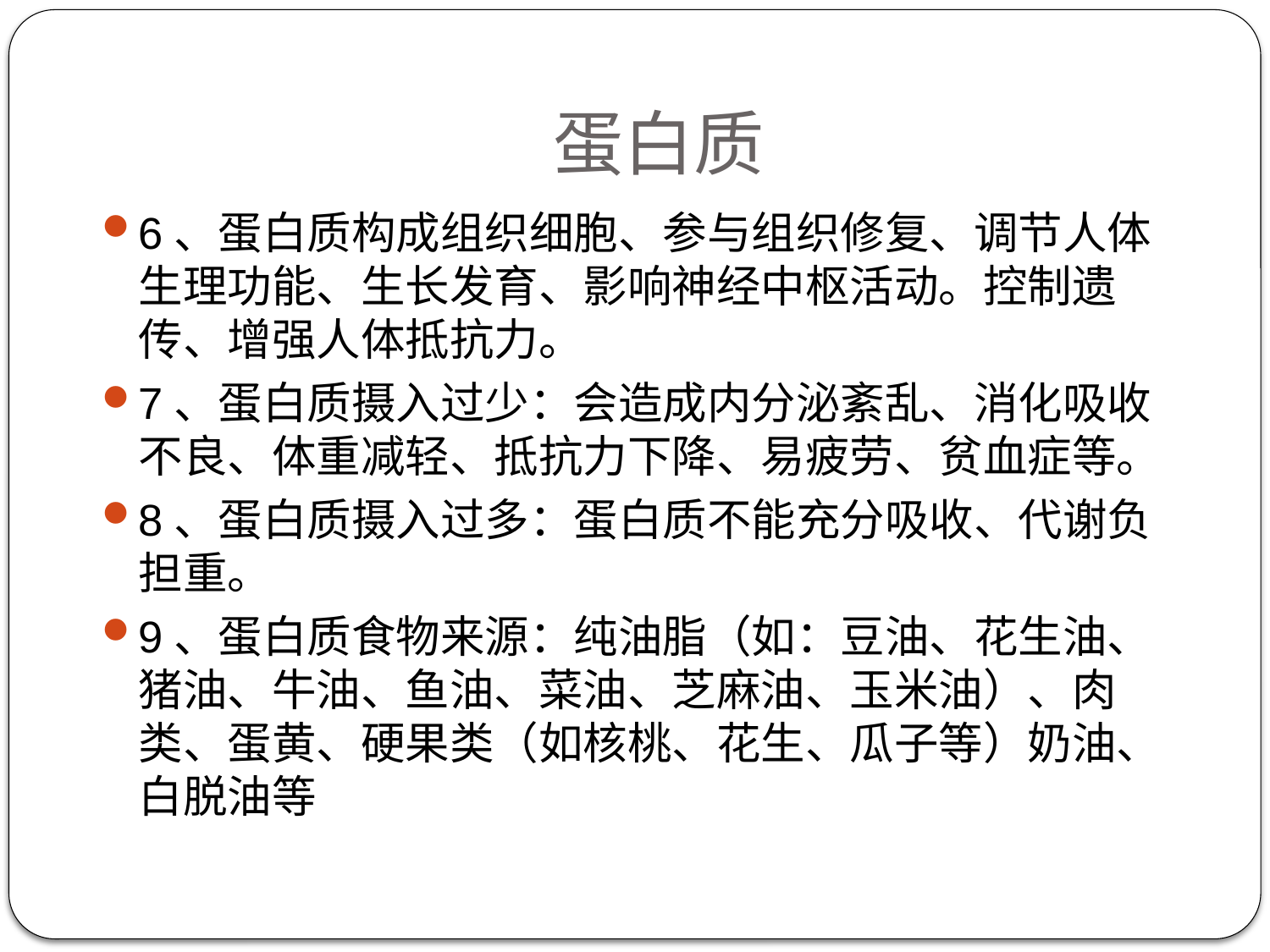

# 蛋白质
6、蛋白质构成组织细胞、参与组织修复、调节人体生理功能、生长发育、影响神经中枢活动。控制遗传、增强人体抵抗力。
7、蛋白质摄入过少：会造成内分泌紊乱、消化吸收不良、体重减轻、抵抗力下降、易疲劳、贫血症等。
8、蛋白质摄入过多：蛋白质不能充分吸收、代谢负担重。
9、蛋白质食物来源：纯油脂（如：豆油、花生油、猪油、牛油、鱼油、菜油、芝麻油、玉米油）、肉类、蛋黄、硬果类（如核桃、花生、瓜子等）奶油、白脱油等